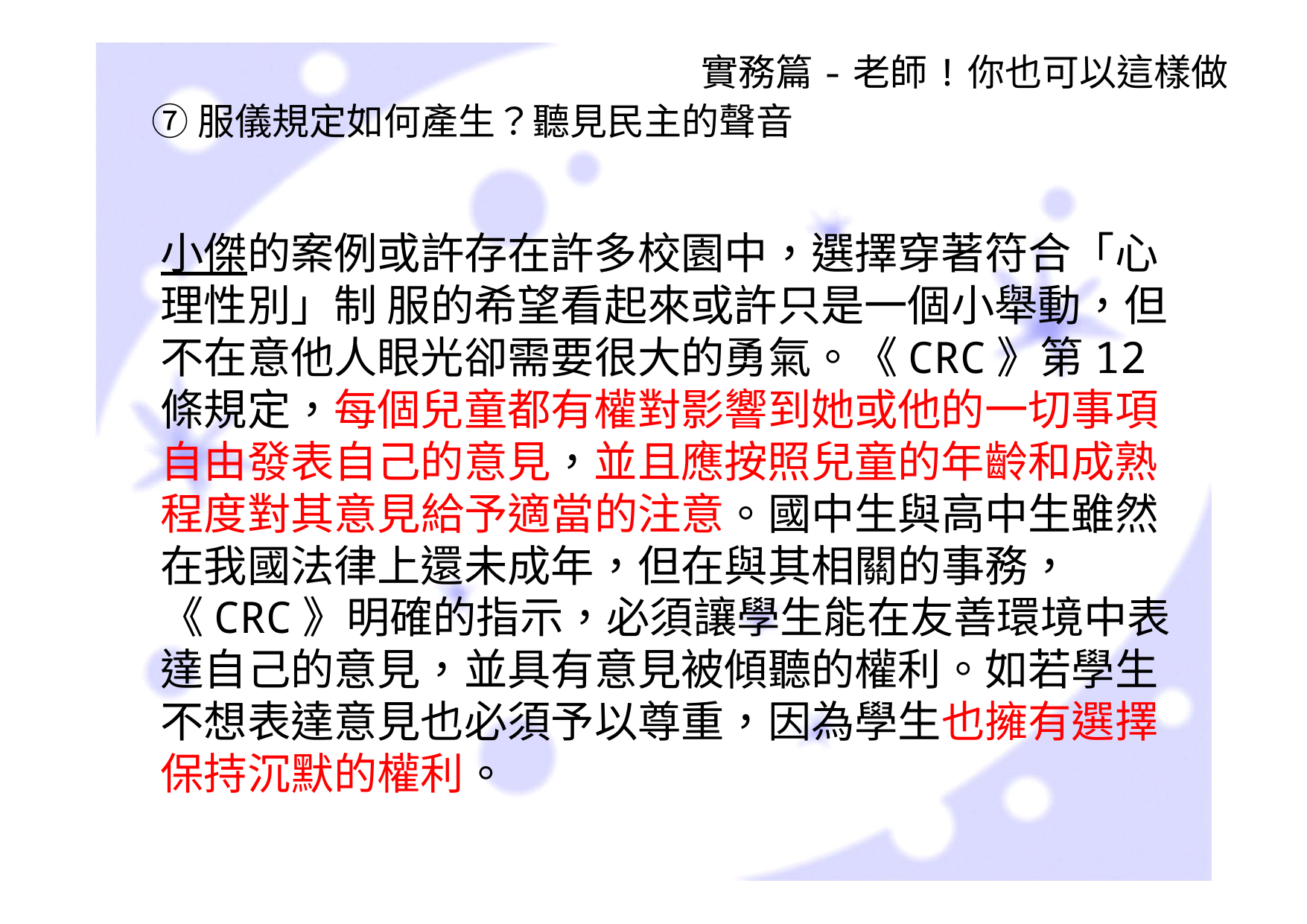

實務篇-老師!你也可以這樣做
 ⑦服儀規定如何產生？聽見民主的聲音
小傑的案例或許存在許多校園中，選擇穿著符合「心理性別」制 服的希望看起來或許只是一個小舉動，但不在意他人眼光卻需要很大的勇氣。《CRC》第12條規定，每個兒童都有權對影響到她或他的一切事項自由發表自己的意見，並且應按照兒童的年齡和成熟程度對其意見給予適當的注意。國中生與高中生雖然在我國法律上還未成年，但在與其相關的事務，《CRC》明確的指示，必須讓學生能在友善環境中表達自己的意見，並具有意見被傾聽的權利。如若學生不想表達意見也必須予以尊重，因為學生也擁有選擇保持沉默的權利。